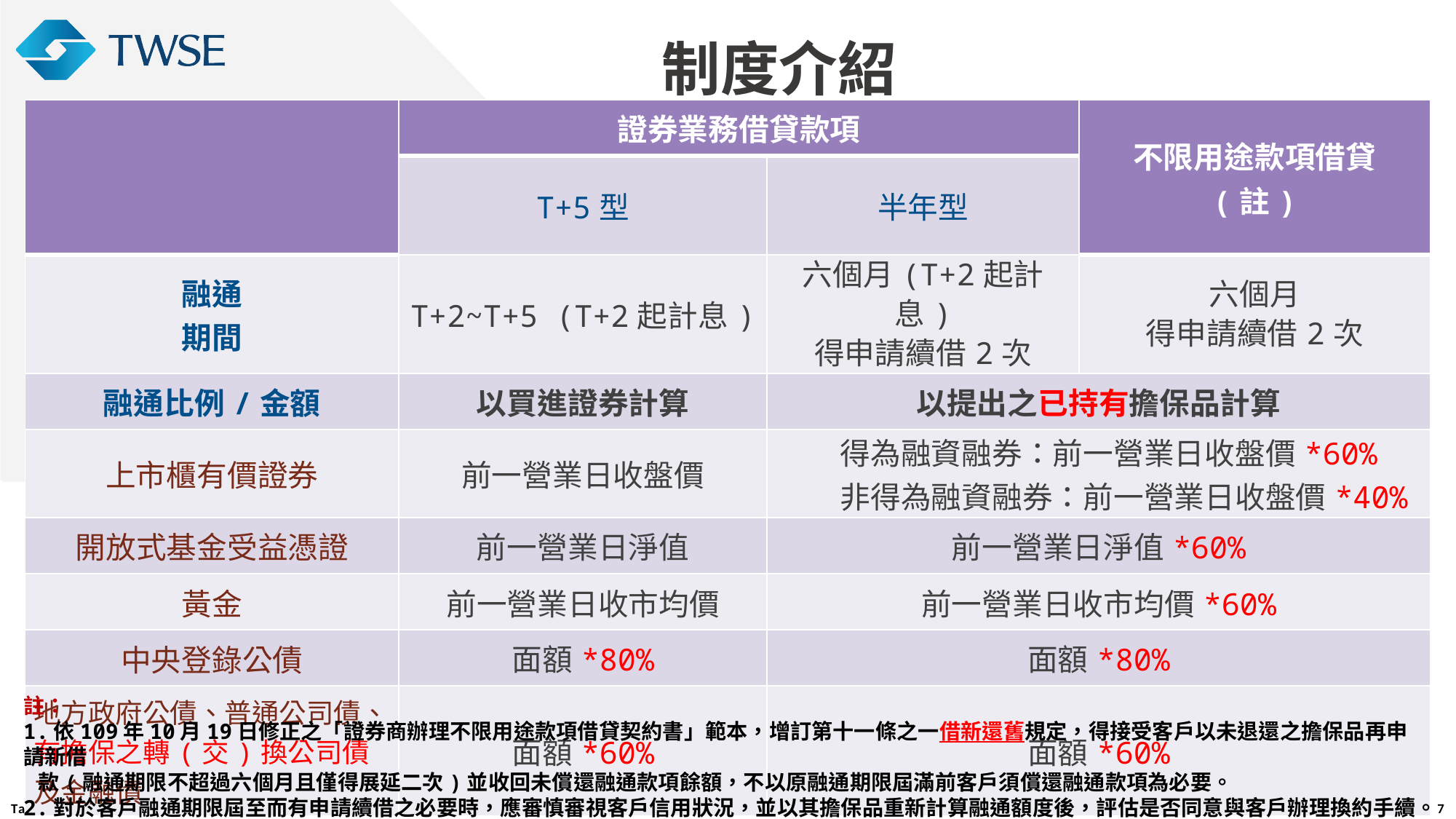

制度介紹
|  | 證券業務借貸款項 |  | 不限用途款項借貸 (註) |
| --- | --- | --- | --- |
|  | T+5型 | 半年型 |  |
| 融通 期間 | T+2~T+5 (T+2起計息) | 六個月(T+2起計息) 得申請續借2次 | 六個月 得申請續借2次 |
| 融通比例/金額 | 以買進證券計算 | 以提出之已持有擔保品計算 |  |
| 上市櫃有價證券 | 前一營業日收盤價 | 得為融資融券：前一營業日收盤價\*60% 非得為融資融券：前一營業日收盤價\*40% |  |
| 開放式基金受益憑證 | 前一營業日淨值 | 前一營業日淨值\*60% |  |
| 黃金 | 前一營業日收市均價 | 前一營業日收市均價\*60% |  |
| 中央登錄公債 | 面額\*80% | 面額\*80% |  |
| 地方政府公債、普通公司債、有擔保之轉(交)換公司債及金融債 | 面額\*60% | 面額\*60% |  |

註：
1.依109年10月19日修正之「證券商辦理不限用途款項借貸契約書」範本，增訂第十一條之一借新還舊規定，得接受客戶以未退還之擔保品再申請新借
  款(融通期限不超過六個月且僅得展延二次)並收回未償還融通款項餘額，不以原融通期限屆滿前客戶須償還融通款項為必要。
2.對於客戶融通期限屆至而有申請續借之必要時，應審慎審視客戶信用狀況，並以其擔保品重新計算融通額度後，評估是否同意與客戶辦理換約手續。
7